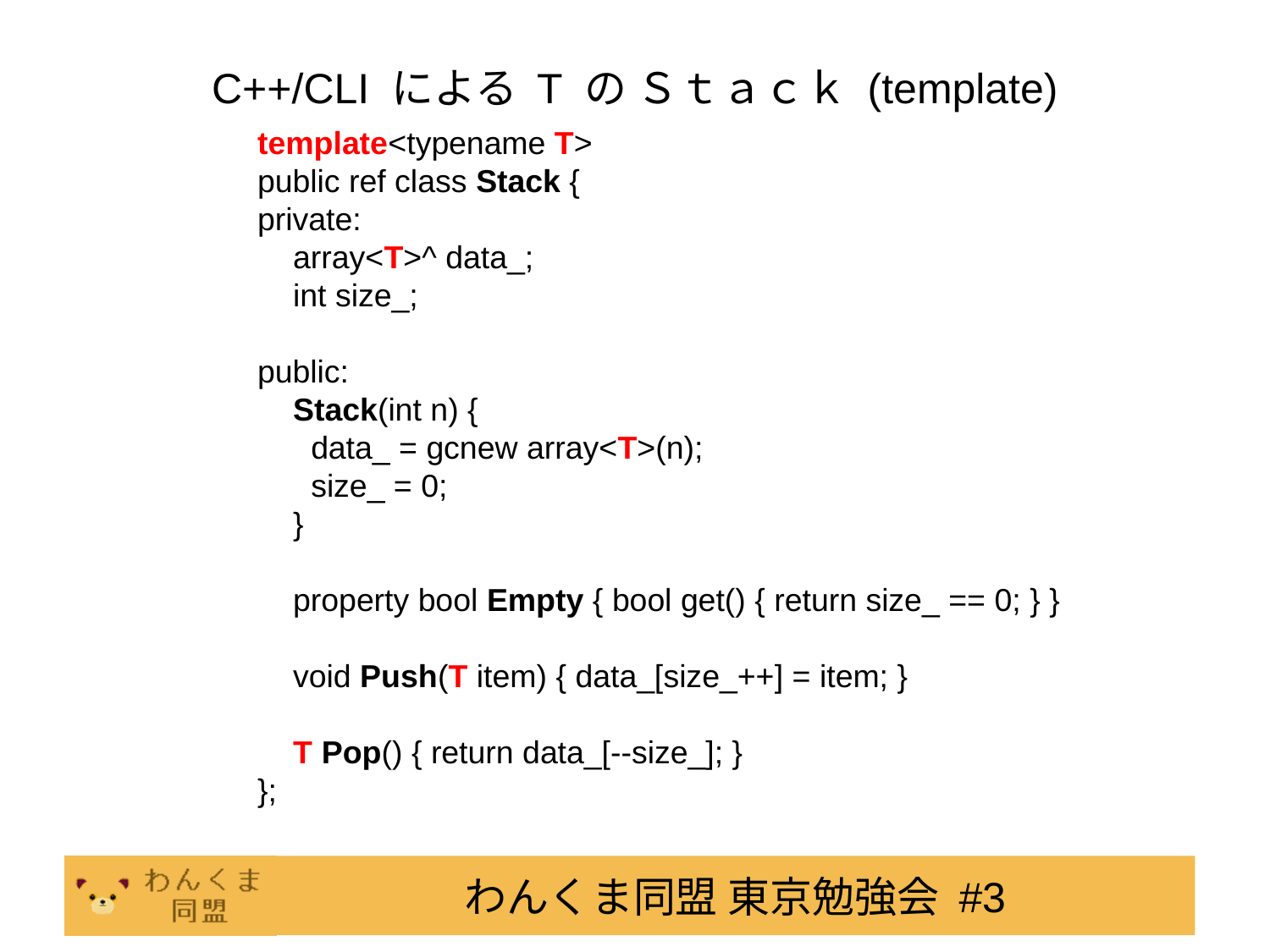

# C++/CLI による T の Ｓｔａｃｋ (template)
template<typename T>
public ref class Stack {
private:
    array<T>^ data_;
    int size_;

public:
    Stack(int n) {
      data_ = gcnew array<T>(n);
      size_ = 0;
    }

    property bool Empty { bool get() { return size_ == 0; } }

    void Push(T item) { data_[size_++] = item; }

    T Pop() { return data_[--size_]; }
};